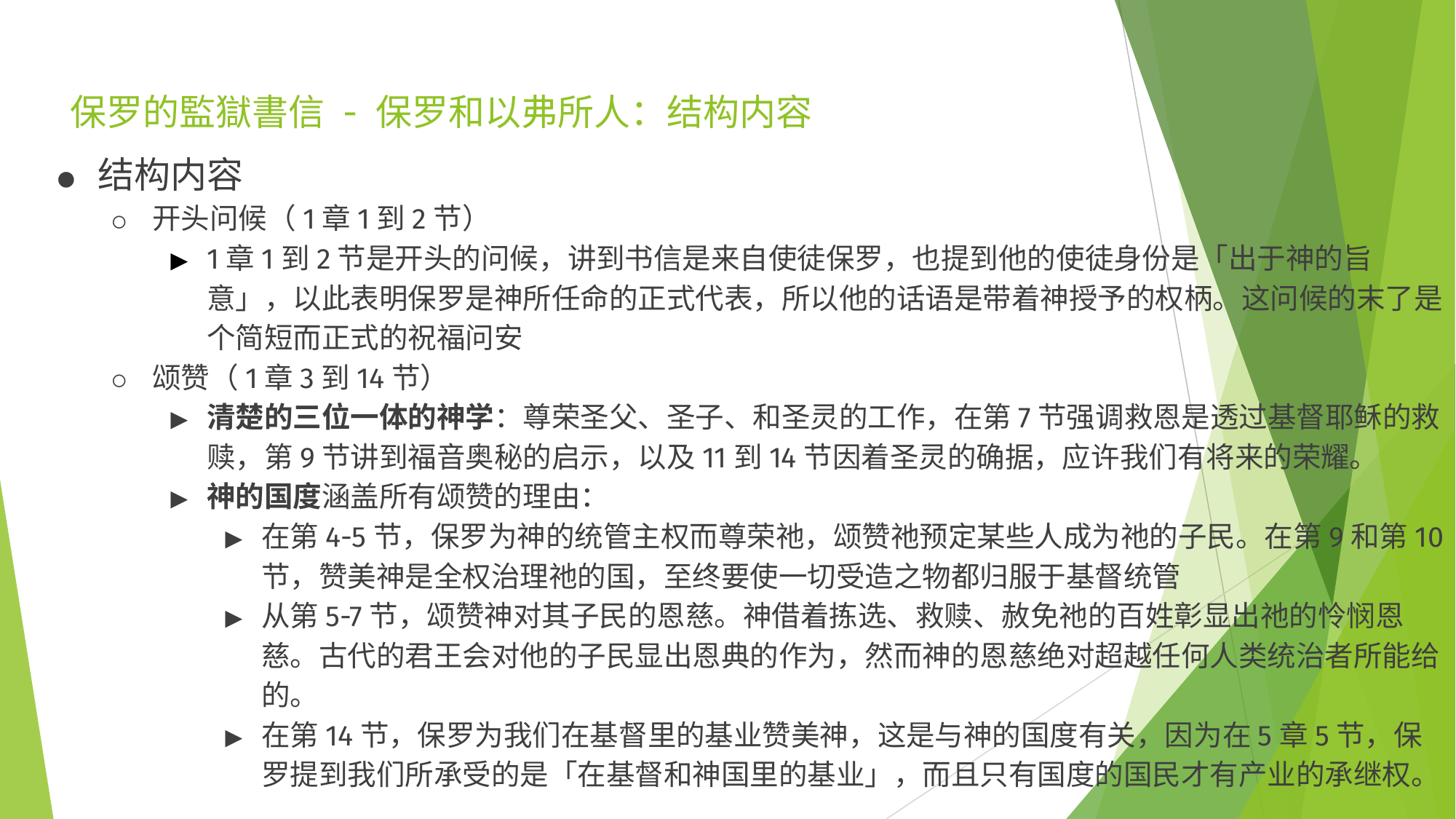

# 保罗的監獄書信 - 保罗和以弗所人：结构内容
结构内容
开头问候（1章1到2节​​）
1章1到2节是开头的问候，讲到书信是来自使徒保罗，也提到他的使徒身份是「出于神的旨意」，以此表明保罗是神所任命的正式代表，所以他的话语是带着神授予的权柄。这问候的末了是个简短而正式的祝福问安
颂赞（1章3到14节​​）
清楚的三位一体的神学：尊荣圣父、圣子、和圣灵的工作，在第7节强调救恩是透过基督耶稣的救赎，第9节讲到福音奥秘的启示，以及11到14节因着圣灵的确据，应许我们有将来的荣耀。
神的国度涵盖所有颂赞的理由：
在第4-5节，保罗为神的统管主权而尊荣祂，颂赞祂预定某些人成为祂的子民。在第9和第10节，赞美神是全权治理祂的国，至终要使一切受造之物都归服于基督统管
从第5-7节，颂赞神对其子民的恩慈。神借着拣选、救赎、赦免祂的百姓彰显出祂的怜悯恩慈。古代的君王会对他的子民显出恩典的作为，然而神的恩慈绝对超越任何人类统治者所能给的。
在第14节，保罗为我们在基督里的基业赞美神，这是与神的国度有关，因为在5章5节，保罗提到我们所承受的是「在基督和神国里的基业」，而且只有国度的国民才有产业的承继权。